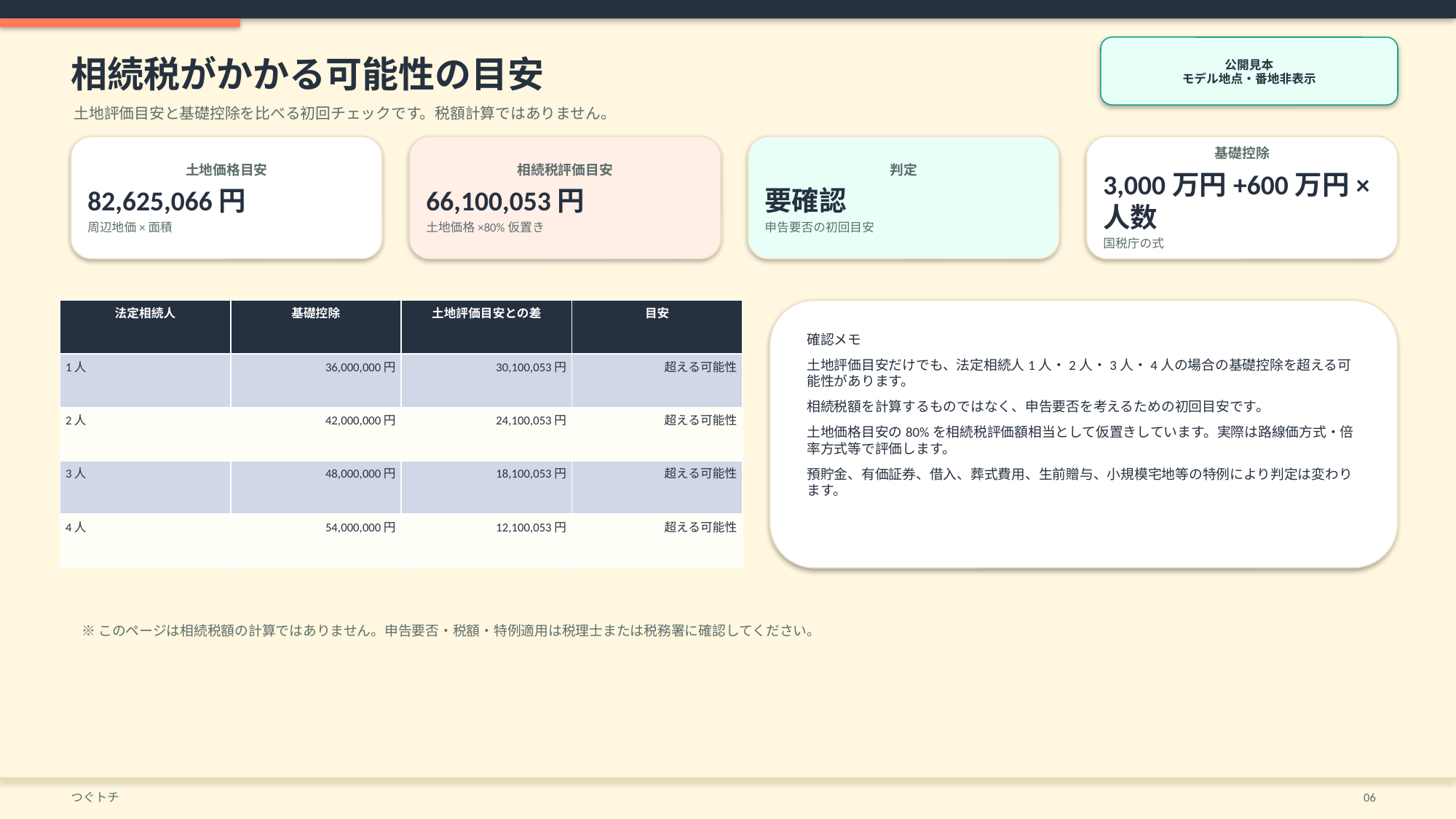

公開見本
モデル地点・番地非表示
相続税がかかる可能性の目安
土地評価目安と基礎控除を比べる初回チェックです。税額計算ではありません。
土地価格目安
82,625,066円
周辺地価×面積
相続税評価目安
66,100,053円
土地価格×80%仮置き
判定
要確認
申告要否の初回目安
基礎控除
3,000万円+600万円×人数
国税庁の式
| 法定相続人 | 基礎控除 | 土地評価目安との差 | 目安 |
| --- | --- | --- | --- |
| 1人 | 36,000,000円 | 30,100,053円 | 超える可能性 |
| 2人 | 42,000,000円 | 24,100,053円 | 超える可能性 |
| 3人 | 48,000,000円 | 18,100,053円 | 超える可能性 |
| 4人 | 54,000,000円 | 12,100,053円 | 超える可能性 |
確認メモ
土地評価目安だけでも、法定相続人1人・2人・3人・4人の場合の基礎控除を超える可能性があります。
相続税額を計算するものではなく、申告要否を考えるための初回目安です。
土地価格目安の80%を相続税評価額相当として仮置きしています。実際は路線価方式・倍率方式等で評価します。
預貯金、有価証券、借入、葬式費用、生前贈与、小規模宅地等の特例により判定は変わります。
※このページは相続税額の計算ではありません。申告要否・税額・特例適用は税理士または税務署に確認してください。

つぐトチ
06